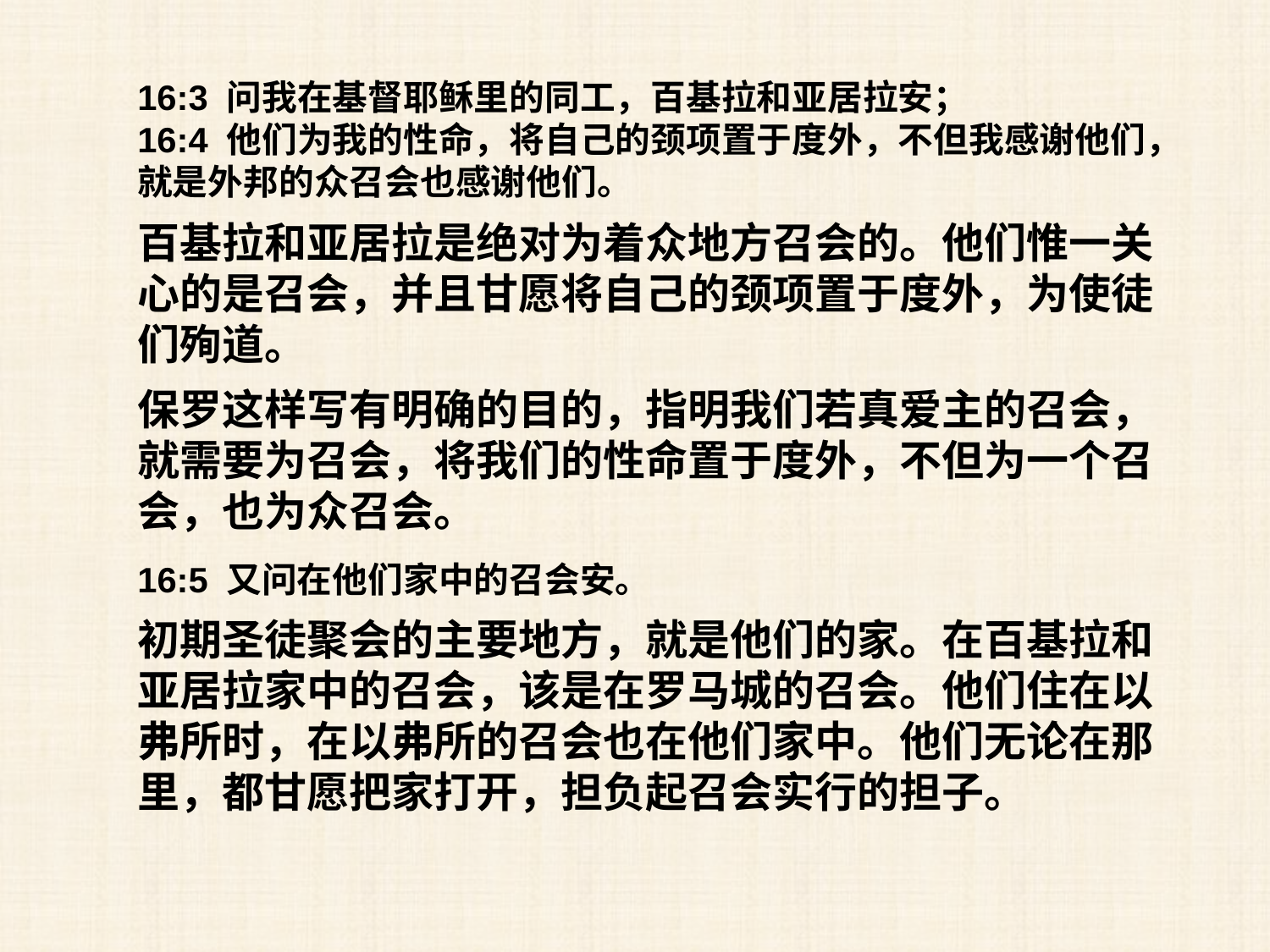

16:3 问我在基督耶稣里的同工，百基拉和亚居拉安；
16:4 他们为我的性命，将自己的颈项置于度外，不但我感谢他们，就是外邦的众召会也感谢他们。
百基拉和亚居拉是绝对为着众地方召会的。他们惟一关心的是召会，并且甘愿将自己的颈项置于度外，为使徒们殉道。
保罗这样写有明确的目的，指明我们若真爱主的召会，就需要为召会，将我们的性命置于度外，不但为一个召会，也为众召会。
16:5 又问在他们家中的召会安。
初期圣徒聚会的主要地方，就是他们的家。在百基拉和亚居拉家中的召会，该是在罗马城的召会。他们住在以弗所时，在以弗所的召会也在他们家中。他们无论在那里，都甘愿把家打开，担负起召会实行的担子。